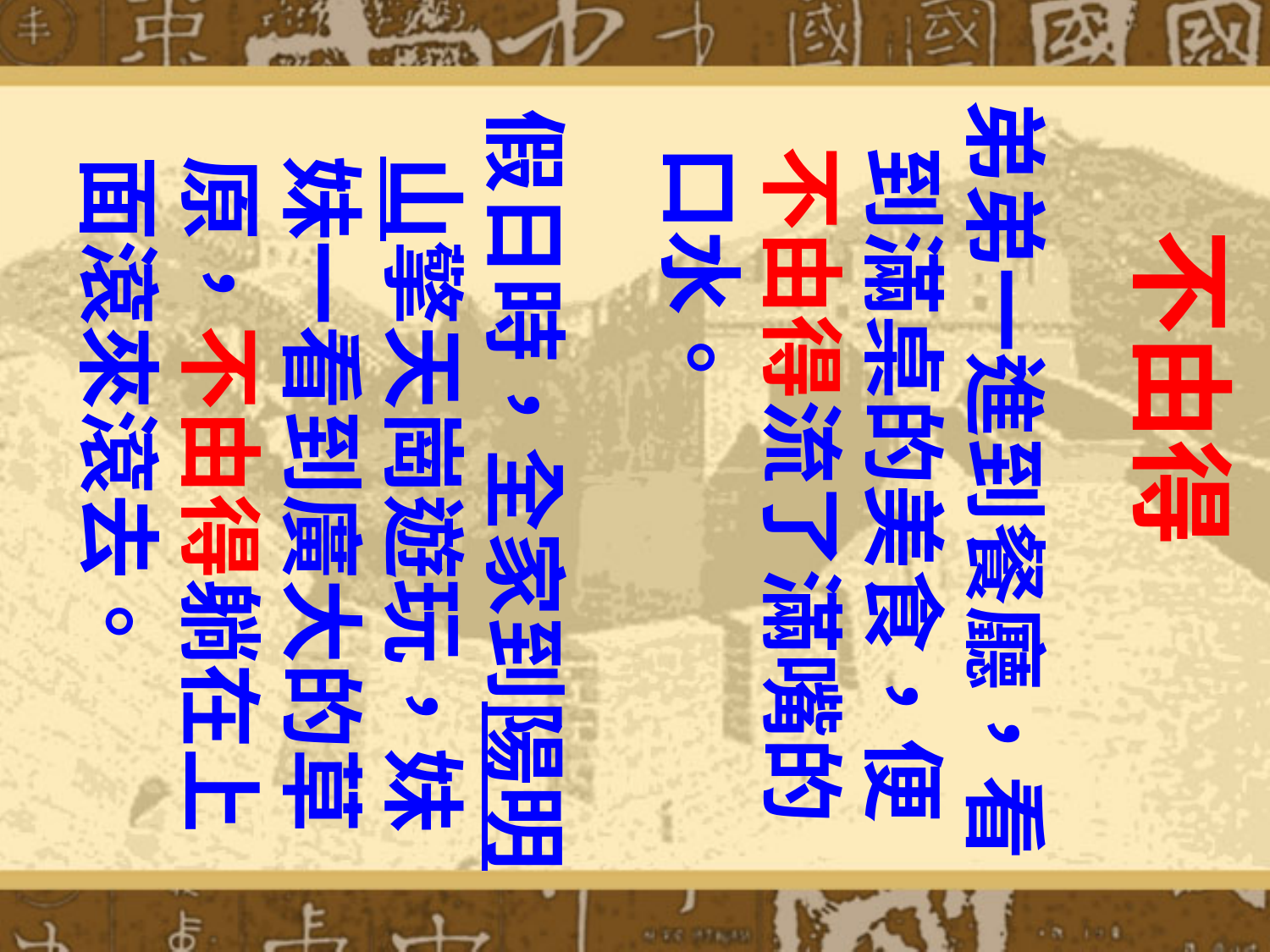

弟弟一進到餐廳，看到滿桌的美食，便不由得流了滿嘴的口水。
假日時，全家到陽明山擎天崗遊玩，妹妹一看到廣大的草原，不由得躺在上面滾來滾去。
不由得